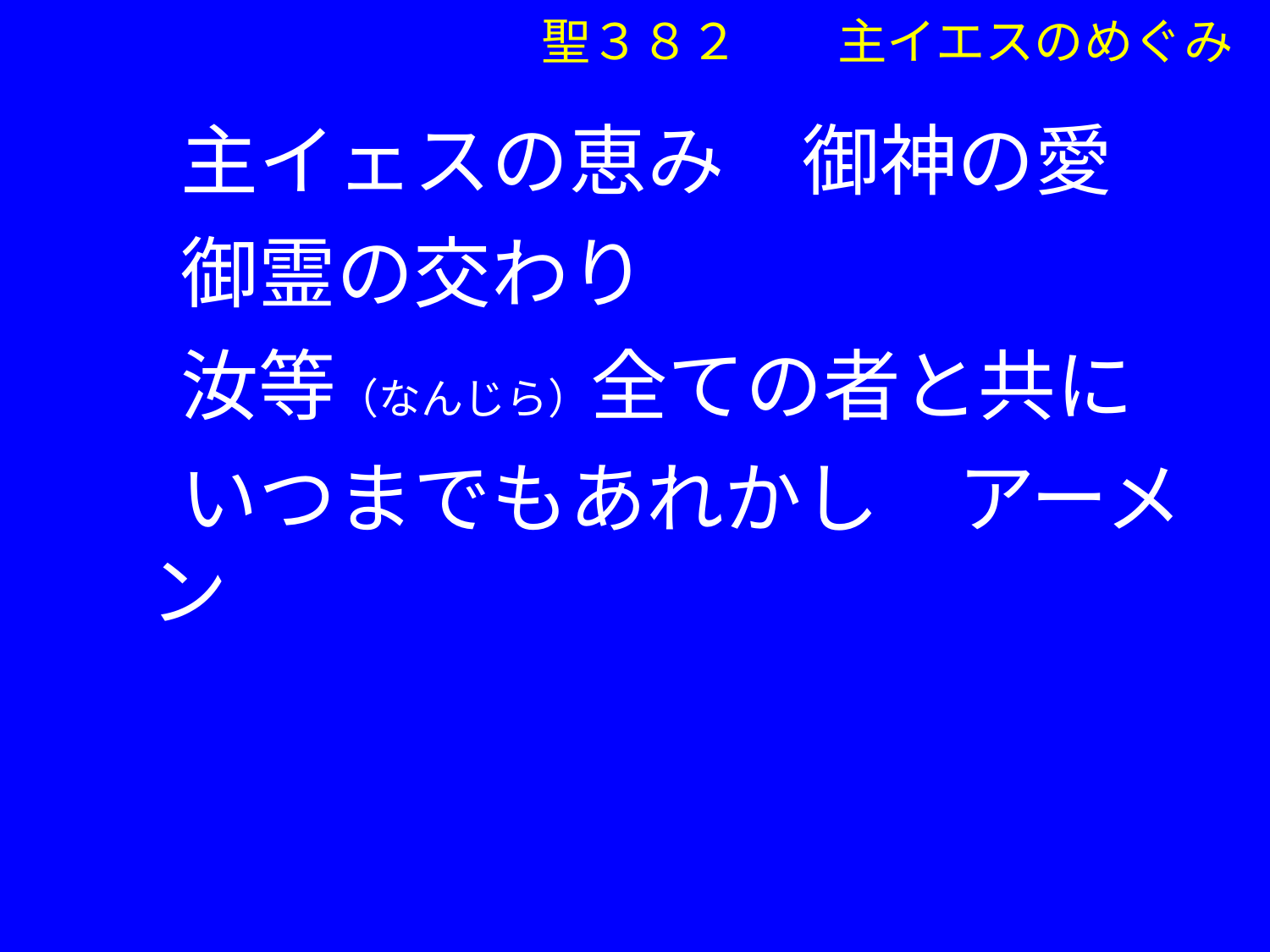

主イェスの恵み　御神の愛
　御霊の交わり
　汝等（なんじら）全ての者と共に
　いつまでもあれかし　アーメン

聖３８２　　主イエスのめぐみ